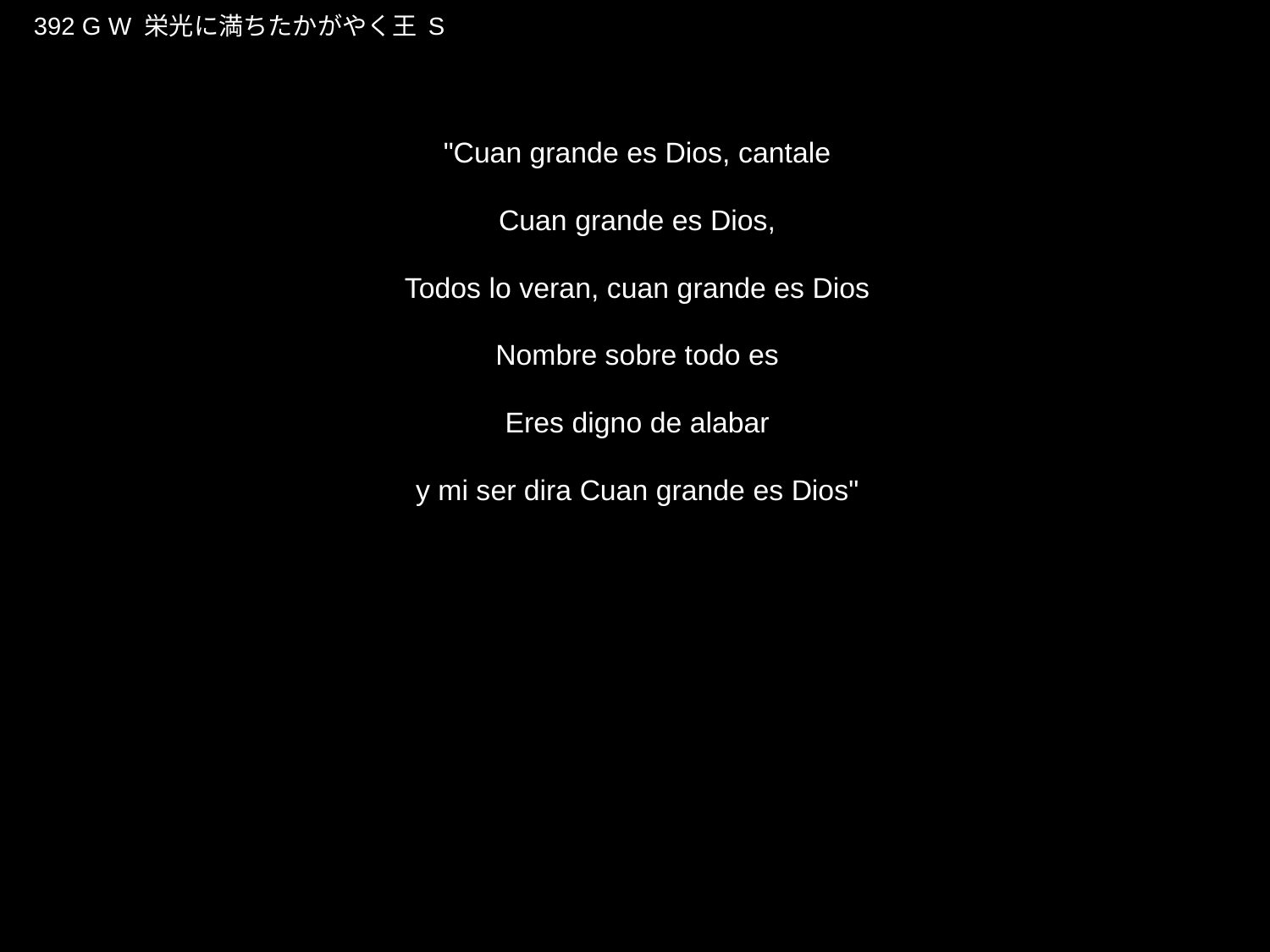

えいこうにみちたかがやくおう
★W
392 G W 栄光に満ちたかがやく王 S
★４
"Cuan grande es Dios, cantale
Cuan grande es Dios,
Todos lo veran, cuan grande es Dios
Nombre sobre todo es
Eres digno de alabar
y mi ser dira Cuan grande es Dios"